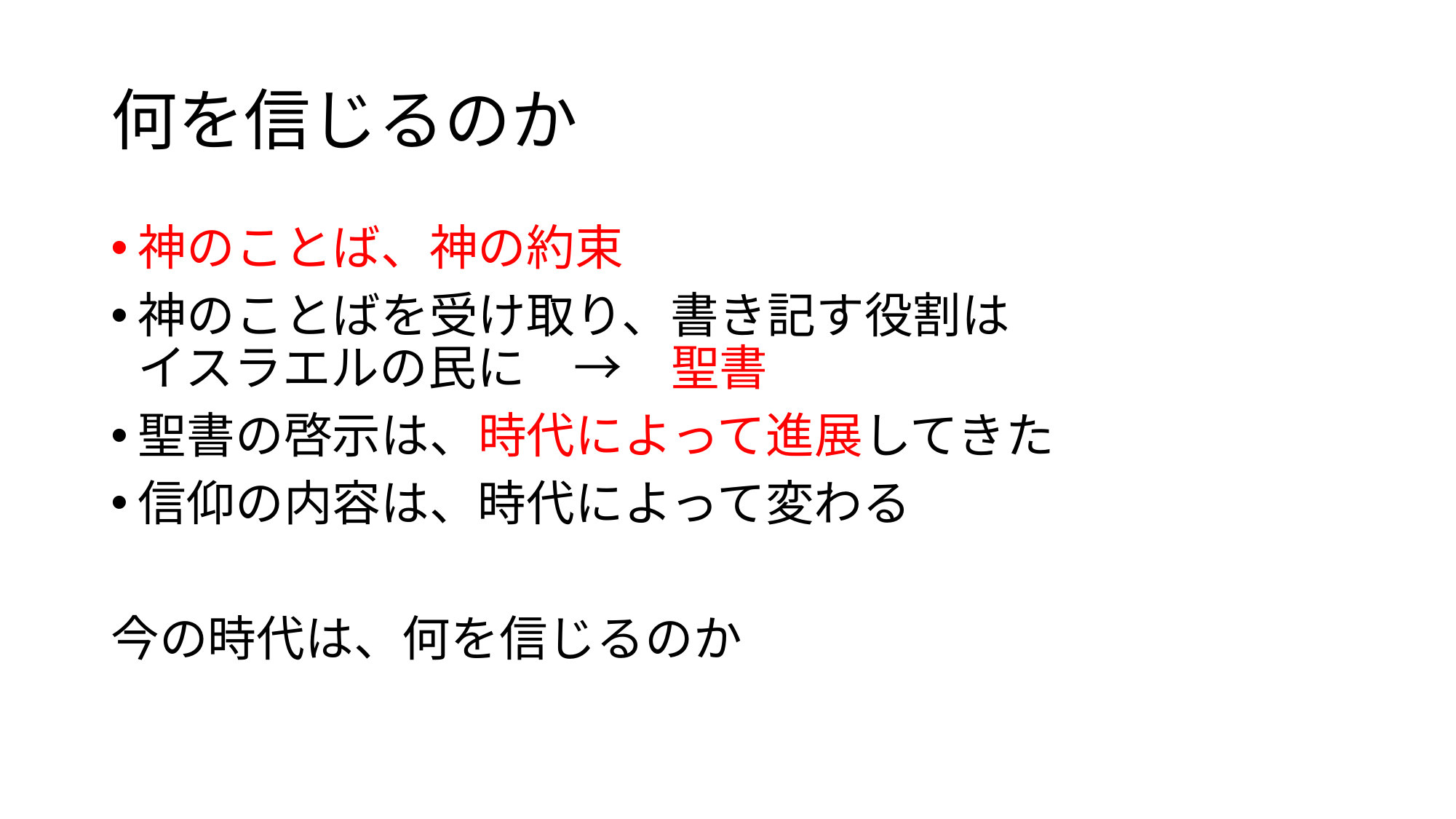

# 何を信じるのか
神のことば、神の約束
神のことばを受け取り、書き記す役割は
イスラエルの民に　→　聖書
聖書の啓示は、時代によって進展してきた
信仰の内容は、時代によって変わる

今の時代は、何を信じるのか